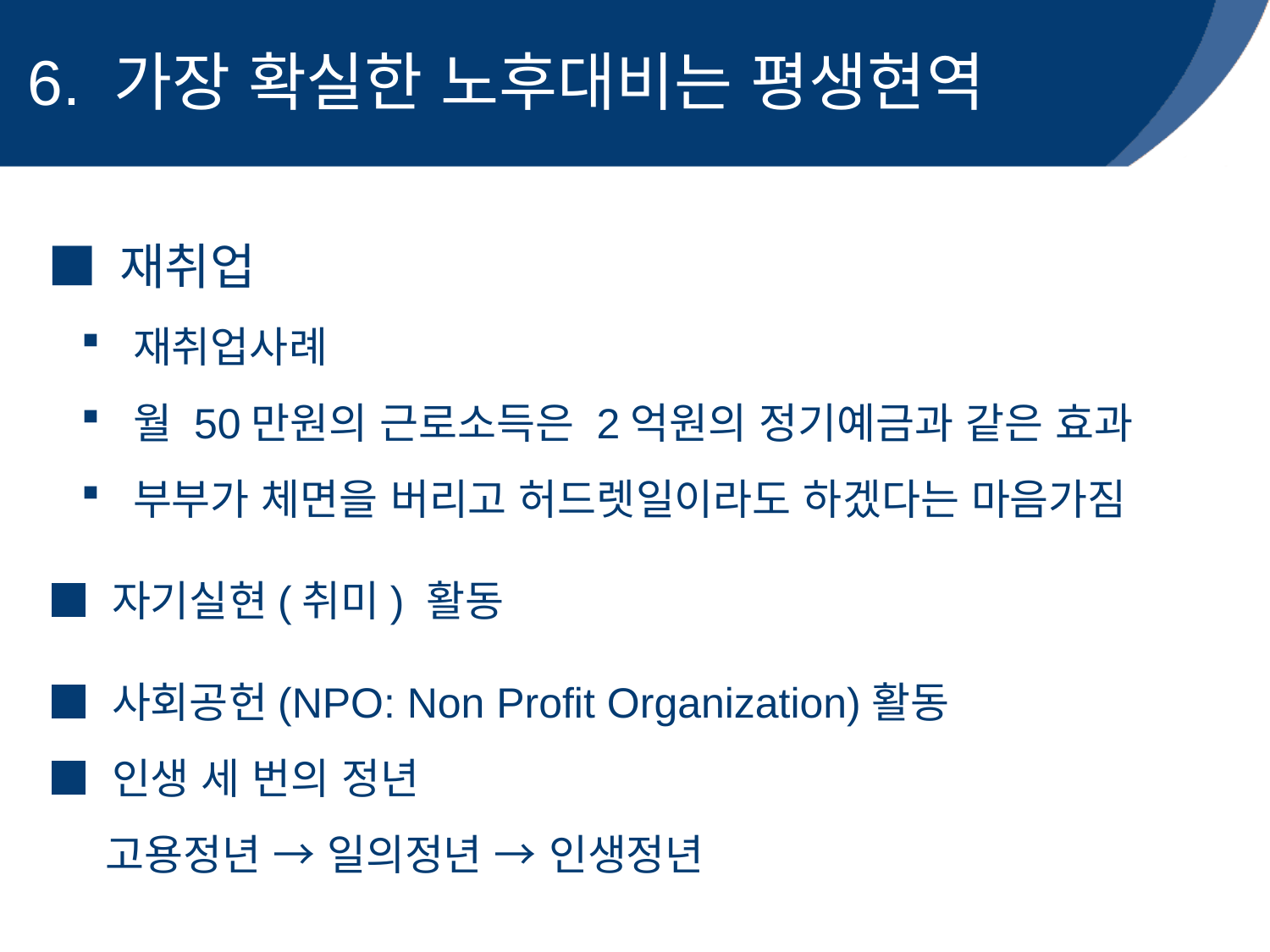

# 6. 가장 확실한 노후대비는 평생현역
■ 재취업
 재취업사례
 월 50만원의 근로소득은 2억원의 정기예금과 같은 효과
 부부가 체면을 버리고 허드렛일이라도 하겠다는 마음가짐
■ 자기실현(취미) 활동
■ 사회공헌(NPO: Non Profit Organization)활동
■ 인생 세 번의 정년
    고용정년 → 일의정년 → 인생정년